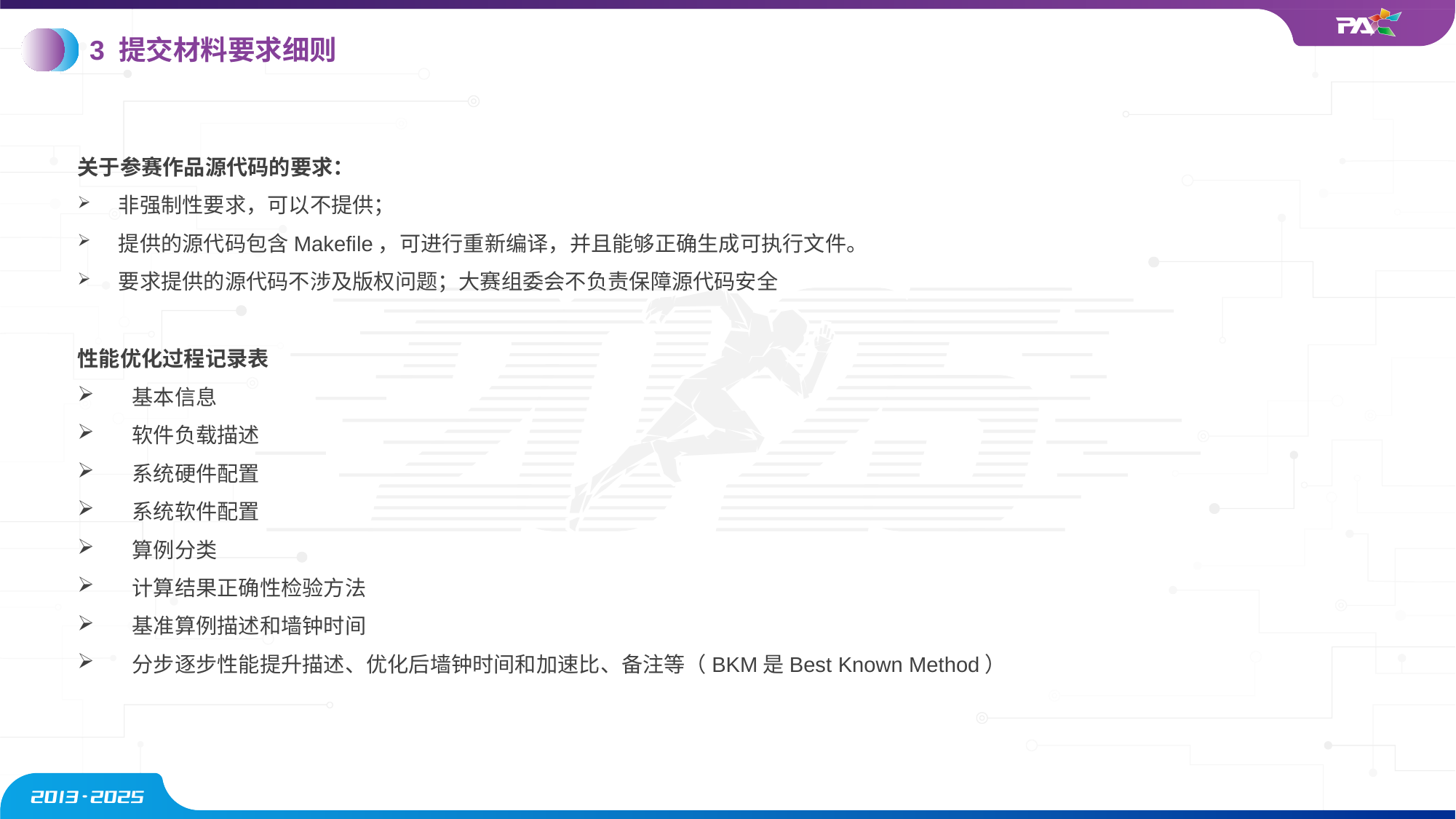

3 提交材料要求细则

关于参赛作品源代码的要求：
非强制性要求，可以不提供；
提供的源代码包含Makefile，可进行重新编译，并且能够正确生成可执行文件。
要求提供的源代码不涉及版权问题；大赛组委会不负责保障源代码安全
性能优化过程记录表
基本信息
软件负载描述
系统硬件配置
系统软件配置
算例分类
计算结果正确性检验方法
基准算例描述和墙钟时间
分步逐步性能提升描述、优化后墙钟时间和加速比、备注等（BKM是Best Known Method）